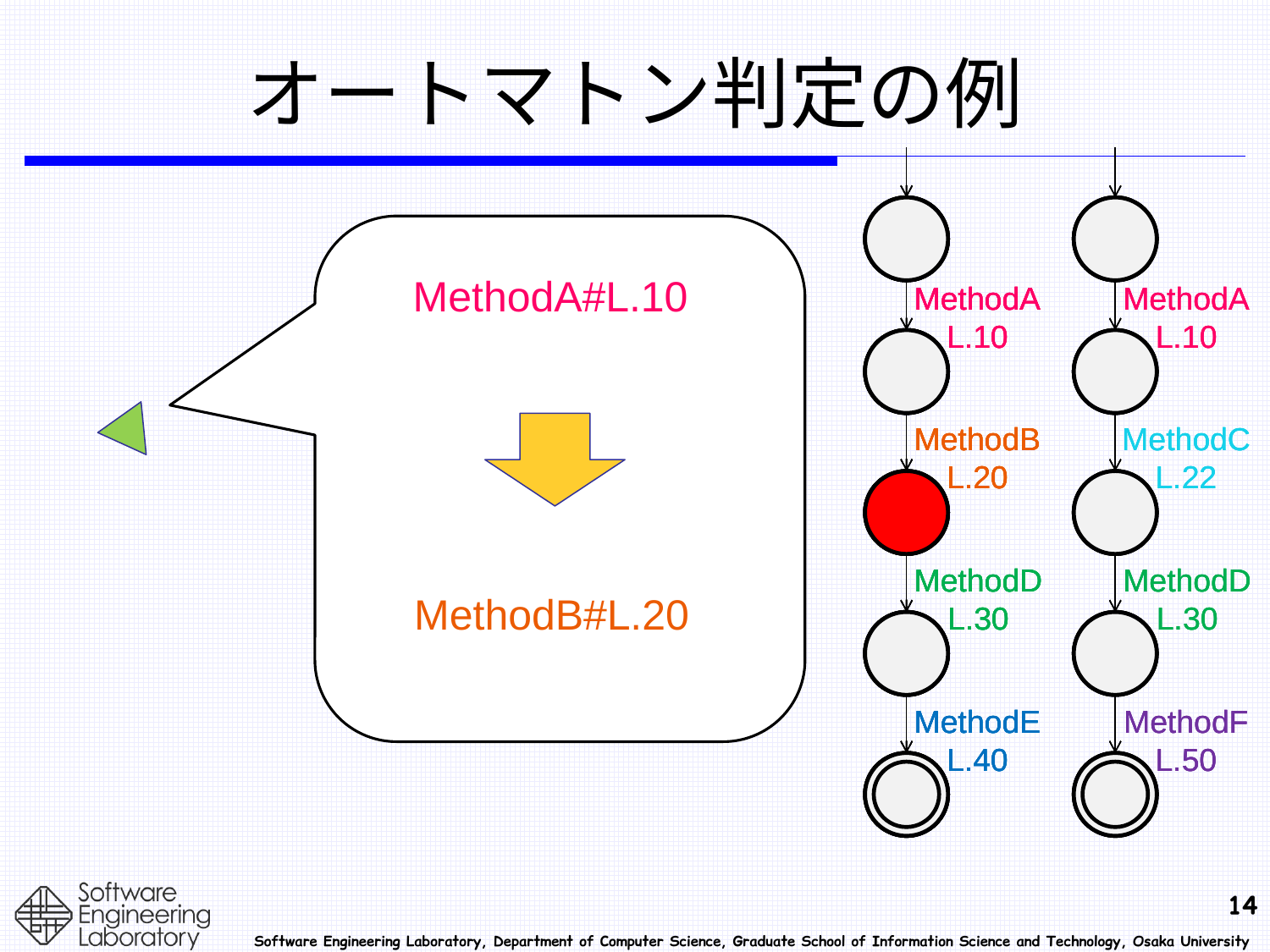

# オートマトン判定の例

MethodA
L.10

MethodB
L.20

MethodD
L.30

MethodE
L.40

MethodA
L.10

MethodC
L.22

MethodD
L.30

MethodF
L.50

MethodA
L.10

MethodB
L.20

MethodD
L.30

MethodE
L.40

MethodA
L.10

MethodC
L.22

MethodD
L.30

MethodF
L.50

MethodA
L.10

MethodB
L.20

MethodD
L.30

MethodE
L.40

MethodA
L.10

MethodC
L.22

MethodD
L.30

MethodF
L.50

MethodA
L.10

MethodB
L.20

MethodD
L.30

MethodE
L.40

MethodA#L.10

MethodB#L.20